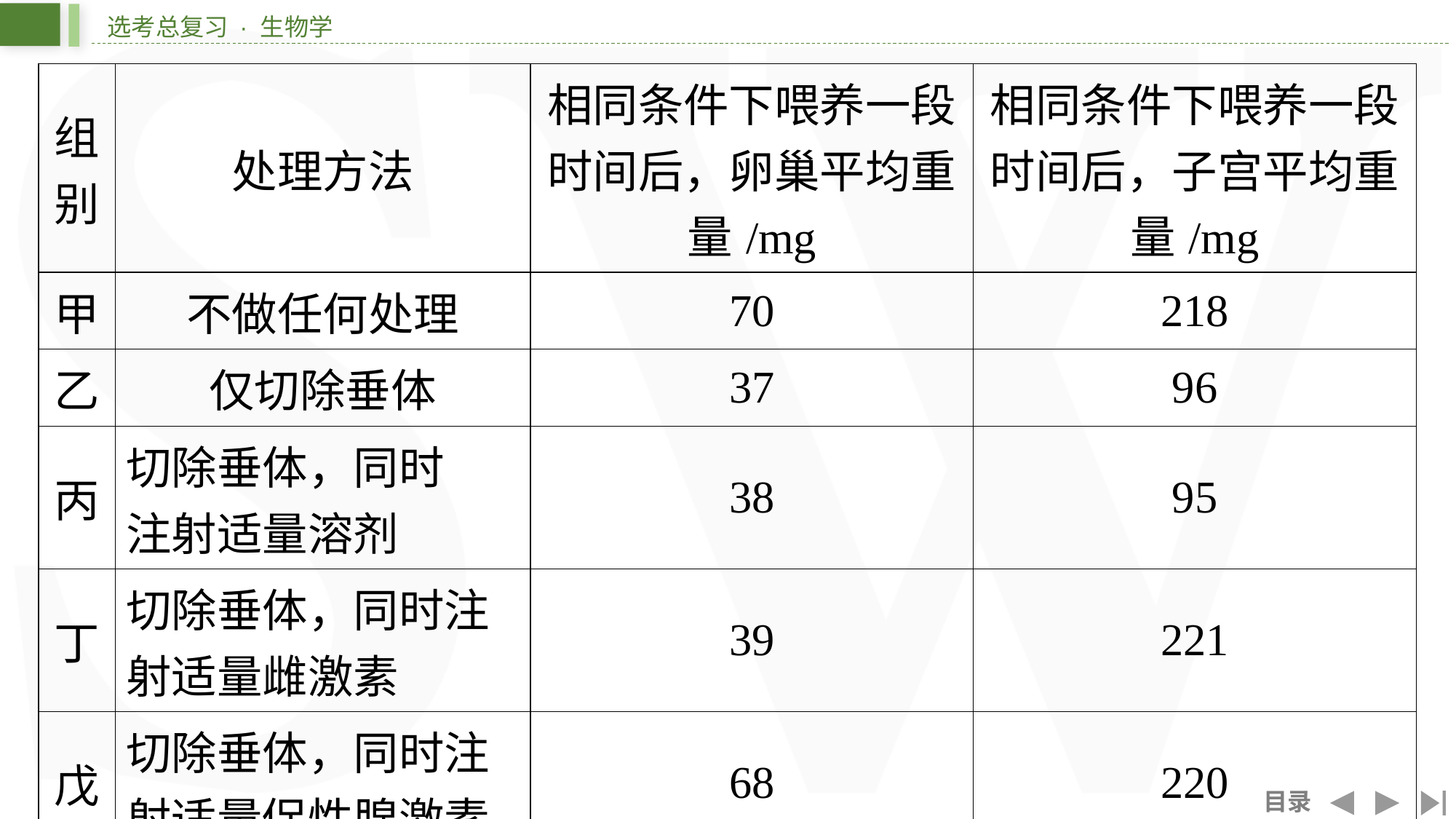

| 组别 | 处理方法 | 相同条件下喂养一段时间后，卵巢平均重量/mg | 相同条件下喂养一段 时间后，子宫平均重 量/mg |
| --- | --- | --- | --- |
| 甲 | 不做任何处理 | 70 | 218 |
| 乙 | 仅切除垂体 | 37 | 96 |
| 丙 | 切除垂体，同时 注射适量溶剂 | 38 | 95 |
| 丁 | 切除垂体，同时注射适量雌激素 | 39 | 221 |
| 戊 | 切除垂体，同时注射适量促性腺激素 | 68 | 220 |